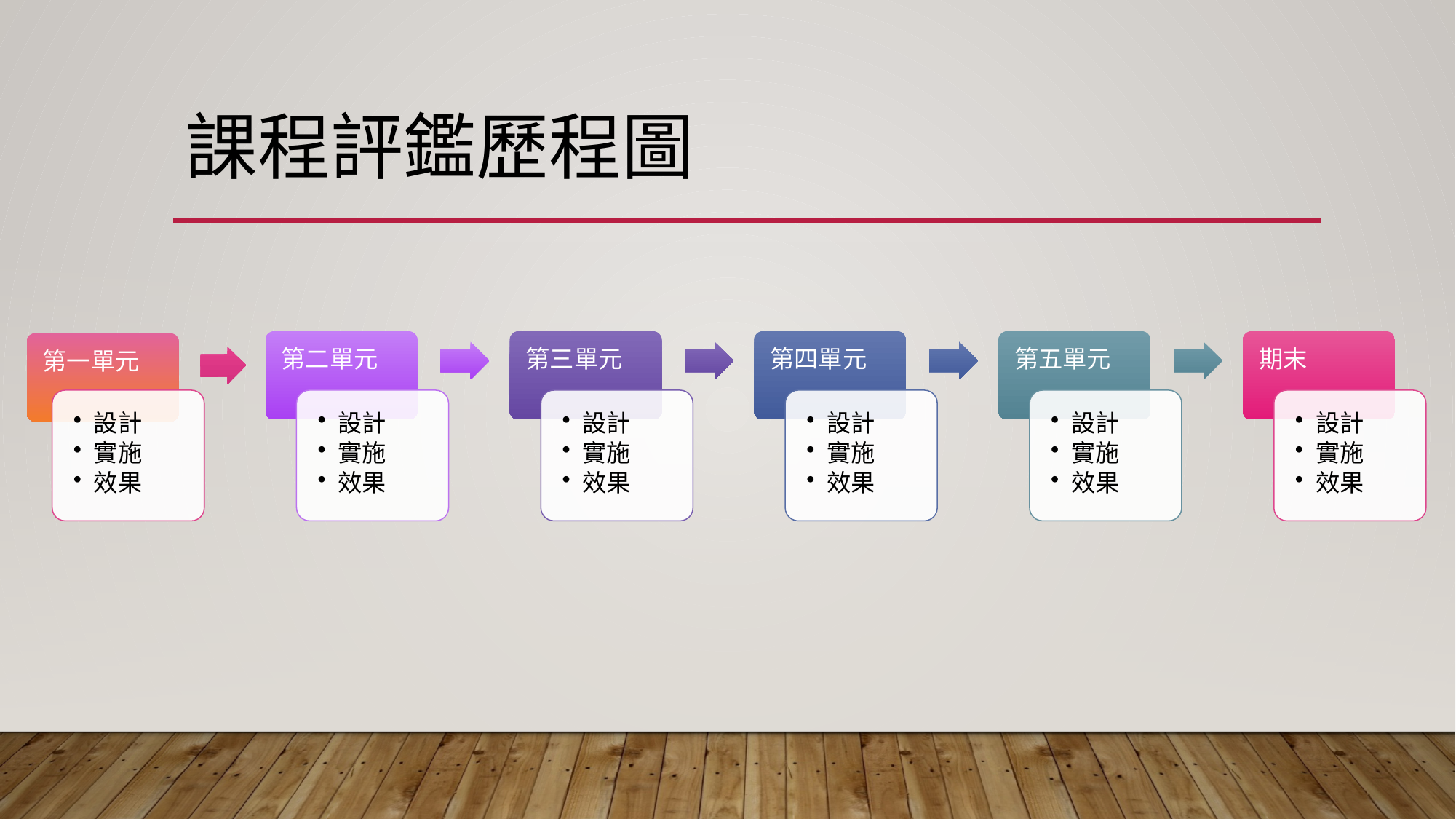

課程評鑑歷程圖
第一單元
設計
實施
效果

第二單元
設計
實施
效果

第三單元
設計
實施
效果

第四單元
設計
實施
效果

第五單元
設計
實施
效果

期末
設計
實施
效果